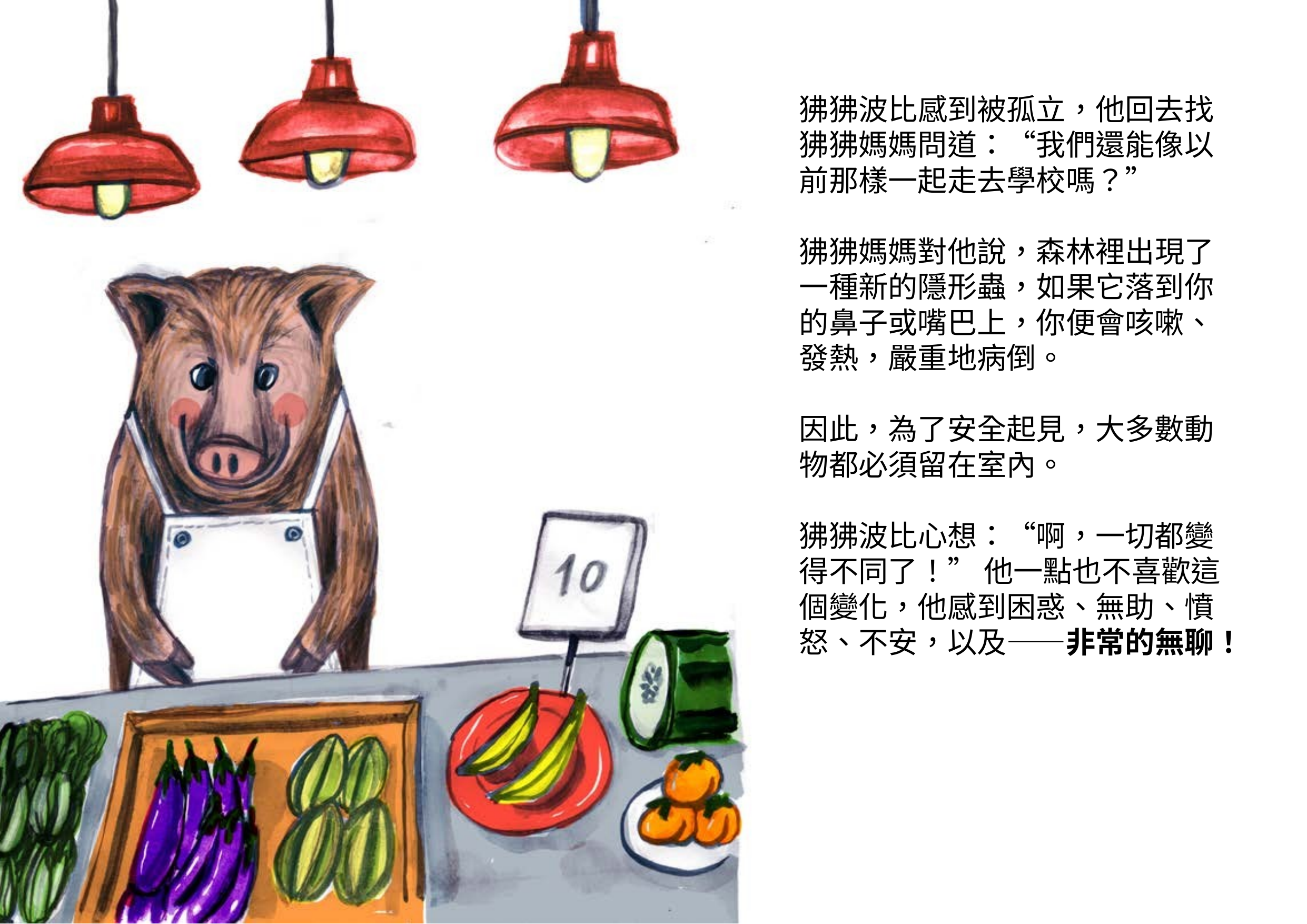

狒狒波比感到被孤立，他回去找狒狒媽媽問道：“我們還能像以前那樣一起走去學校嗎？”

狒狒媽媽對他說，森林裡出現了一種新的隱形蟲，如果它落到你的鼻子或嘴巴上，你便會咳嗽、發熱，嚴重地病倒。

因此，為了安全起見，大多數動物都必須留在室內。

狒狒波比心想：“啊，一切都變得不同了！” 他一點也不喜歡這個變化，他感到困惑、無助、憤怒、不安，以及——非常的無聊！